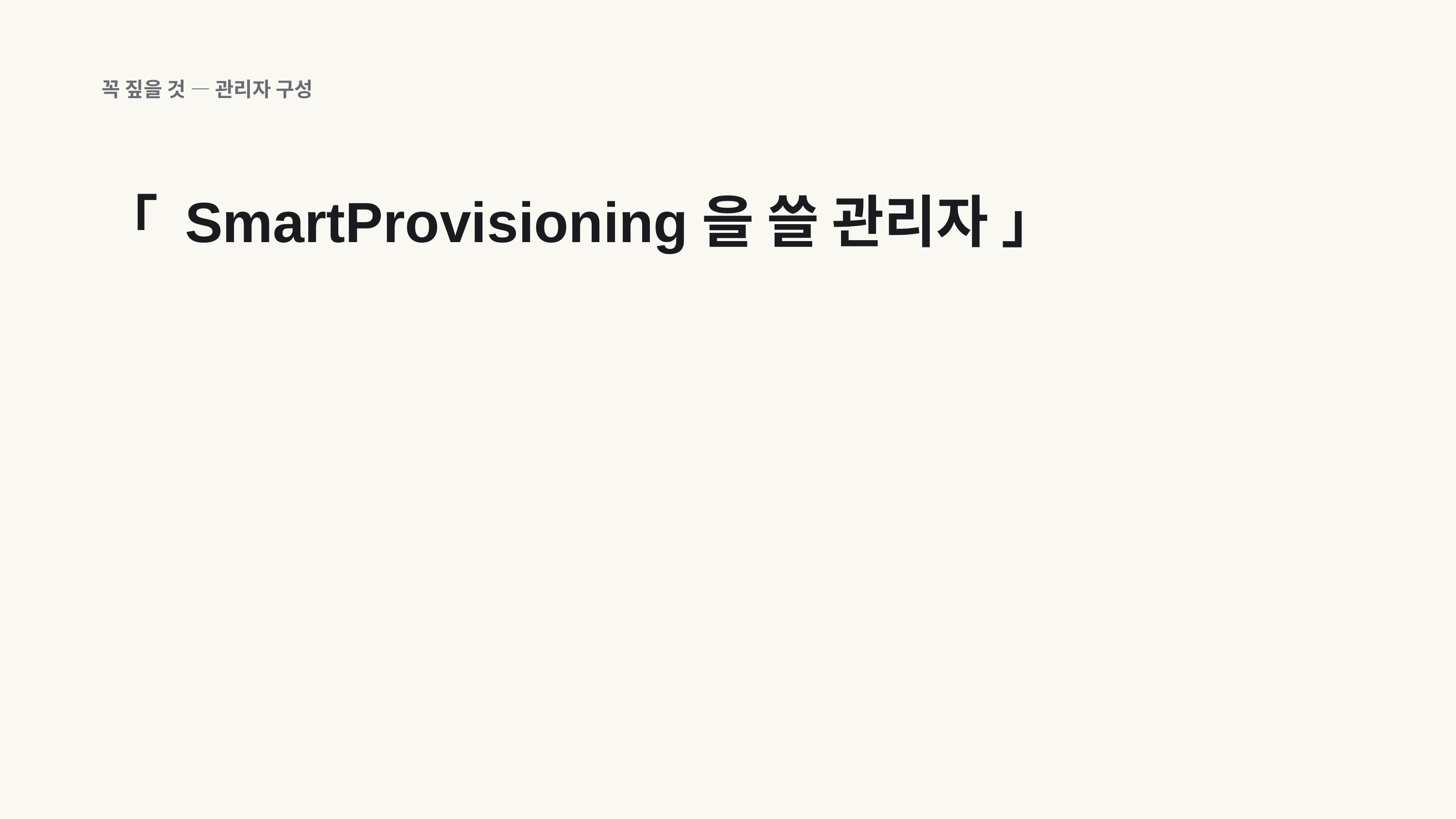

꼭 짚을 것 — 관리자 구성
「 SmartProvisioning을 쓸 관리자 」